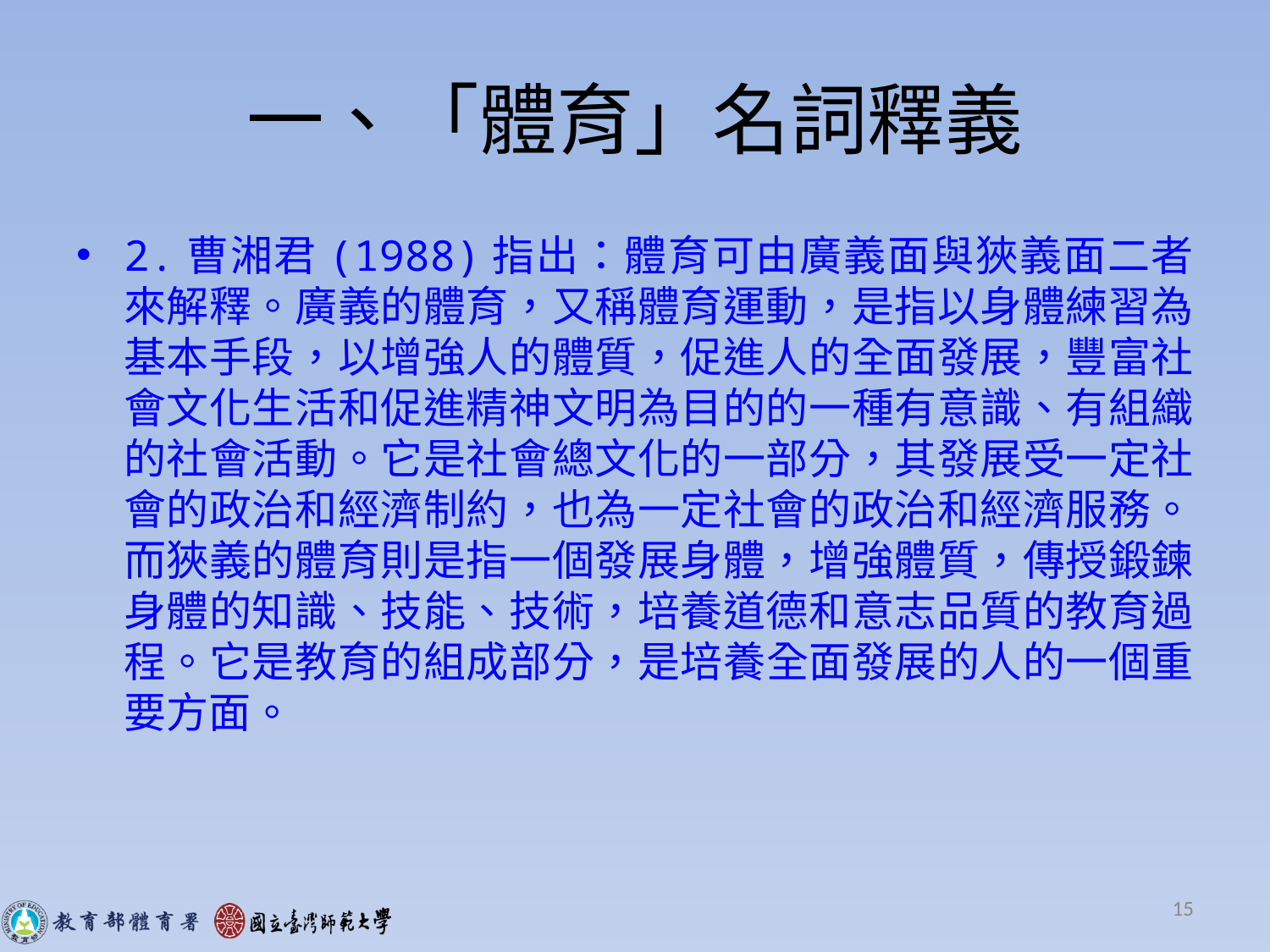

# 一、「體育」名詞釋義
2.曹湘君(1988)指出：體育可由廣義面與狹義面二者來解釋。廣義的體育，又稱體育運動，是指以身體練習為基本手段，以增強人的體質，促進人的全面發展，豐富社會文化生活和促進精神文明為目的的一種有意識、有組織的社會活動。它是社會總文化的一部分，其發展受一定社會的政治和經濟制約，也為一定社會的政治和經濟服務。而狹義的體育則是指一個發展身體，增強體質，傳授鍛鍊身體的知識、技能、技術，培養道德和意志品質的教育過程。它是教育的組成部分，是培養全面發展的人的一個重要方面。
15